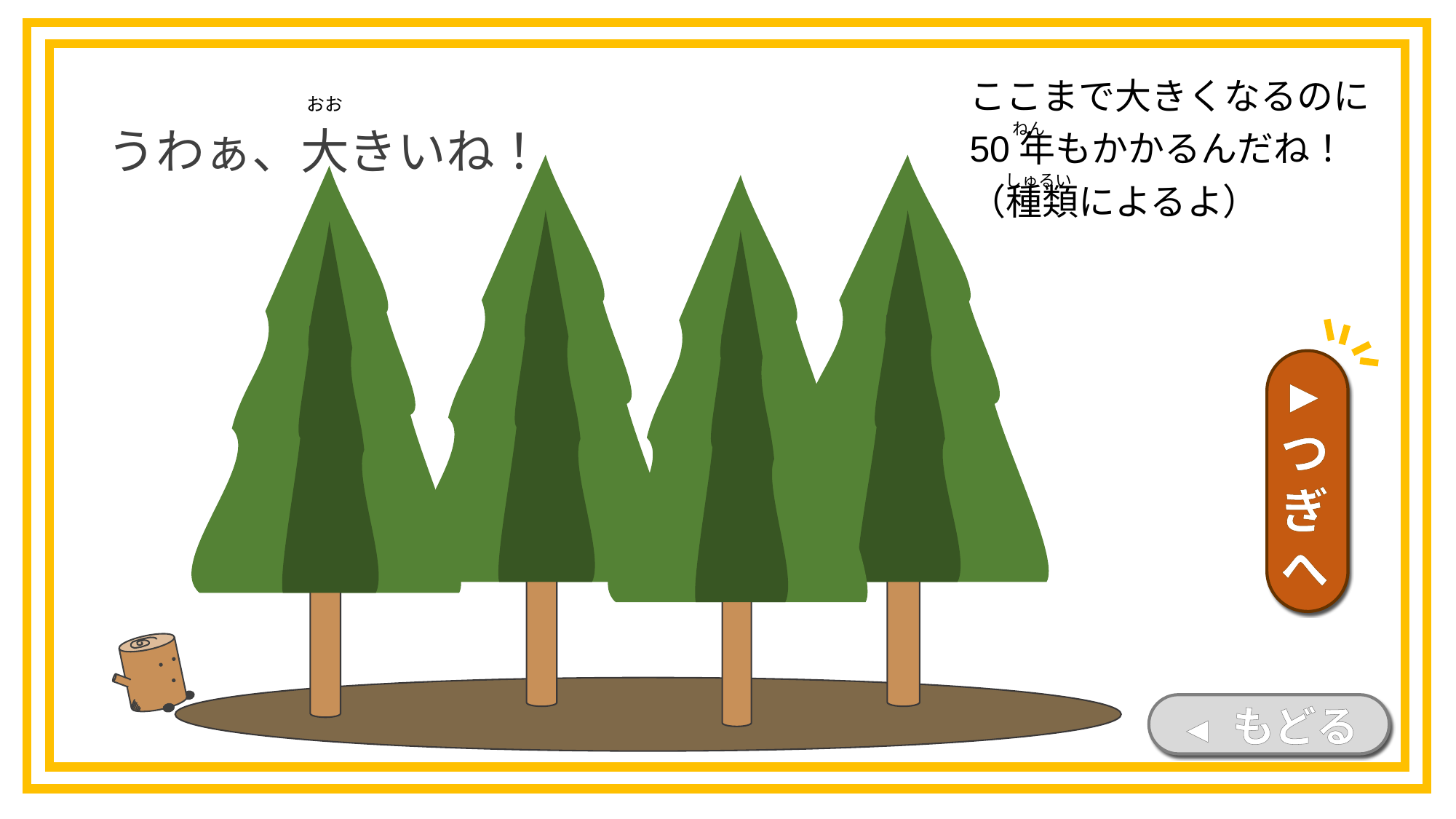

ここまで大きくなるのに
50年もかかるんだね！
（種類によるよ）
うわぁ、大きいね！
おお
ねん

しゅるい

►つぎへ

◄ もどる